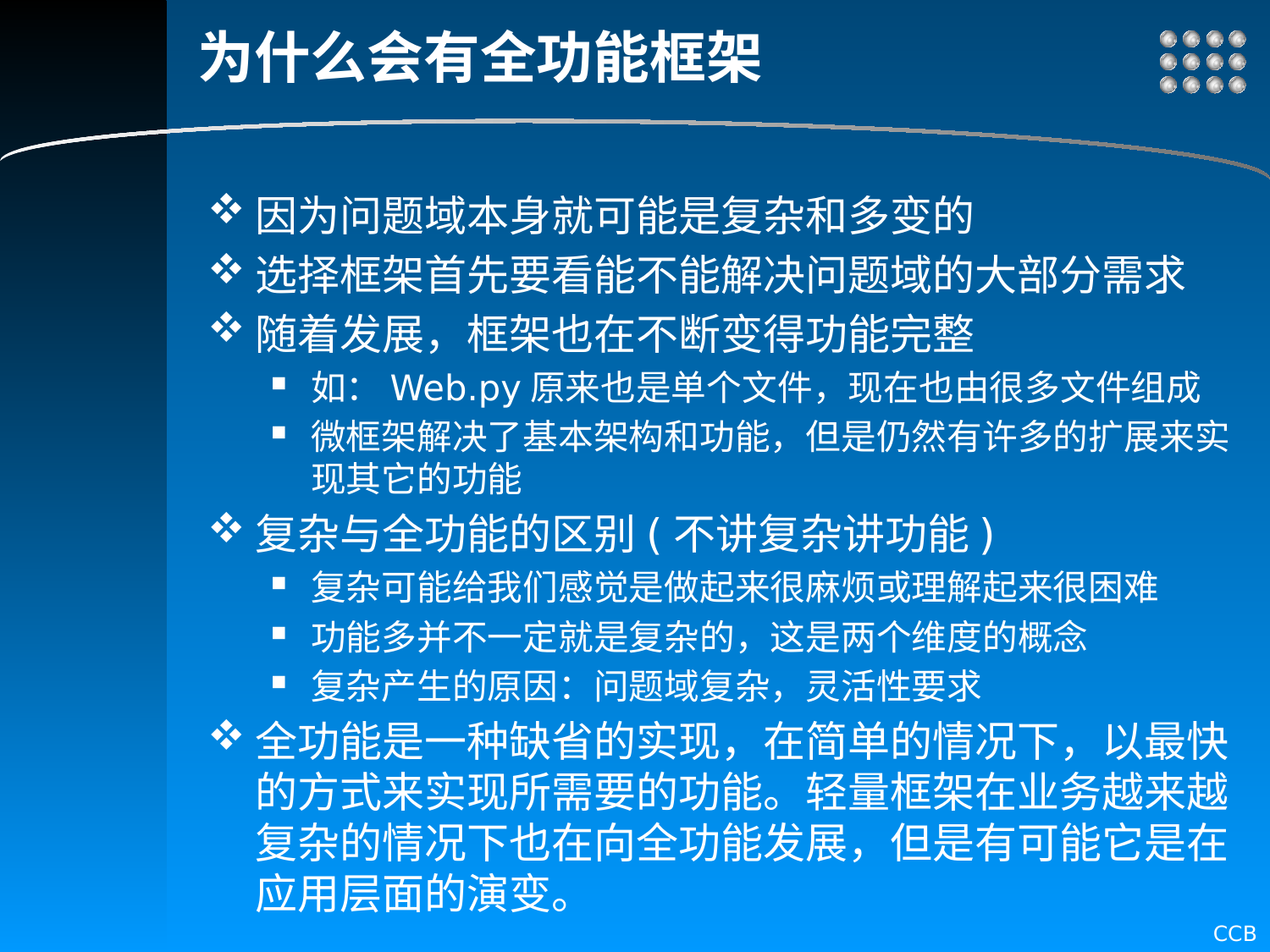

# 为什么会有全功能框架
因为问题域本身就可能是复杂和多变的
选择框架首先要看能不能解决问题域的大部分需求
随着发展，框架也在不断变得功能完整
如：Web.py原来也是单个文件，现在也由很多文件组成
微框架解决了基本架构和功能，但是仍然有许多的扩展来实现其它的功能
复杂与全功能的区别(不讲复杂讲功能)
复杂可能给我们感觉是做起来很麻烦或理解起来很困难
功能多并不一定就是复杂的，这是两个维度的概念
复杂产生的原因：问题域复杂，灵活性要求
全功能是一种缺省的实现，在简单的情况下，以最快的方式来实现所需要的功能。轻量框架在业务越来越复杂的情况下也在向全功能发展，但是有可能它是在应用层面的演变。